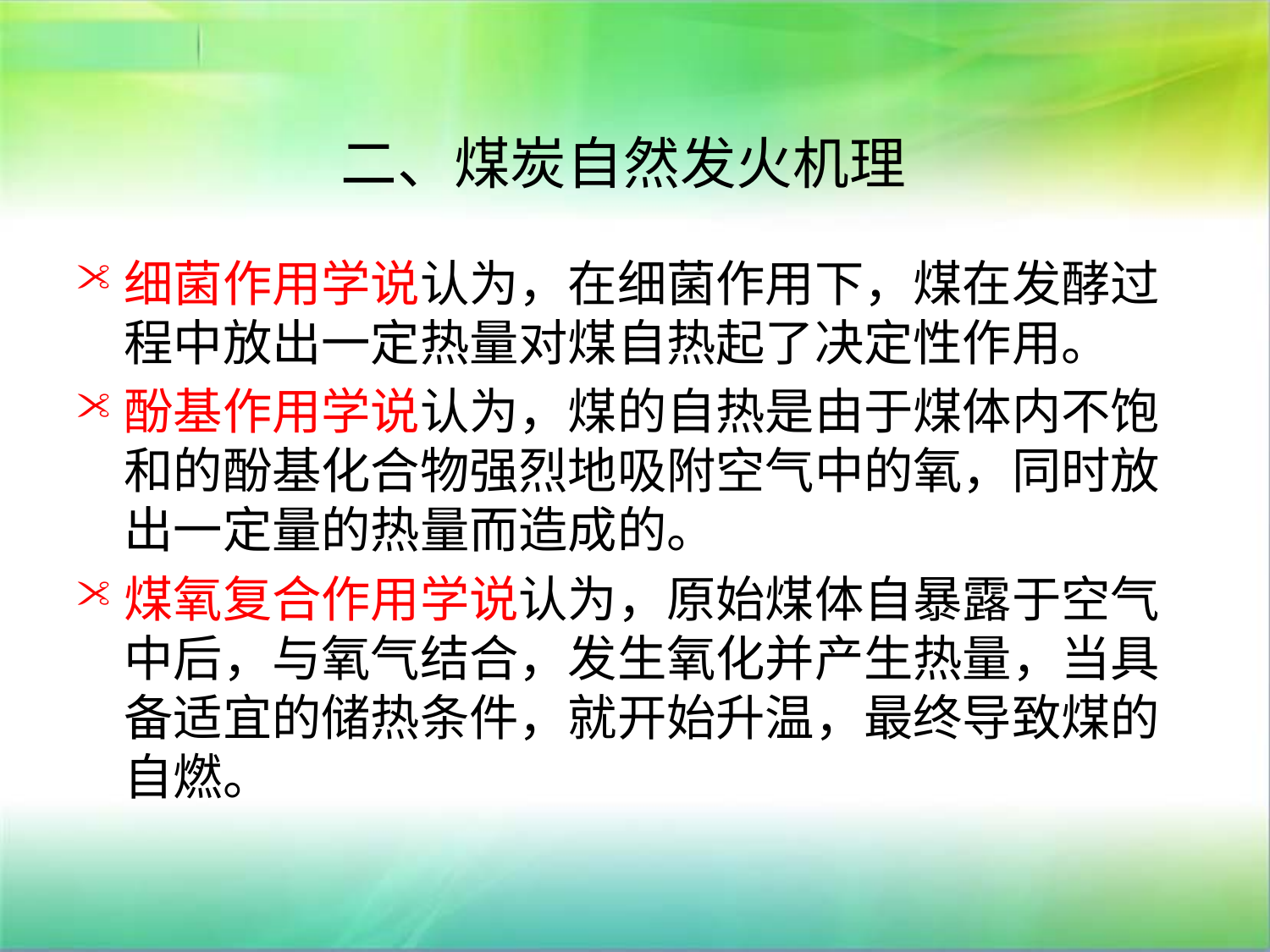

# 二、煤炭自然发火机理
细菌作用学说认为，在细菌作用下，煤在发酵过程中放出一定热量对煤自热起了决定性作用。
酚基作用学说认为，煤的自热是由于煤体内不饱和的酚基化合物强烈地吸附空气中的氧，同时放出一定量的热量而造成的。
煤氧复合作用学说认为，原始煤体自暴露于空气中后，与氧气结合，发生氧化并产生热量，当具备适宜的储热条件，就开始升温，最终导致煤的自燃。